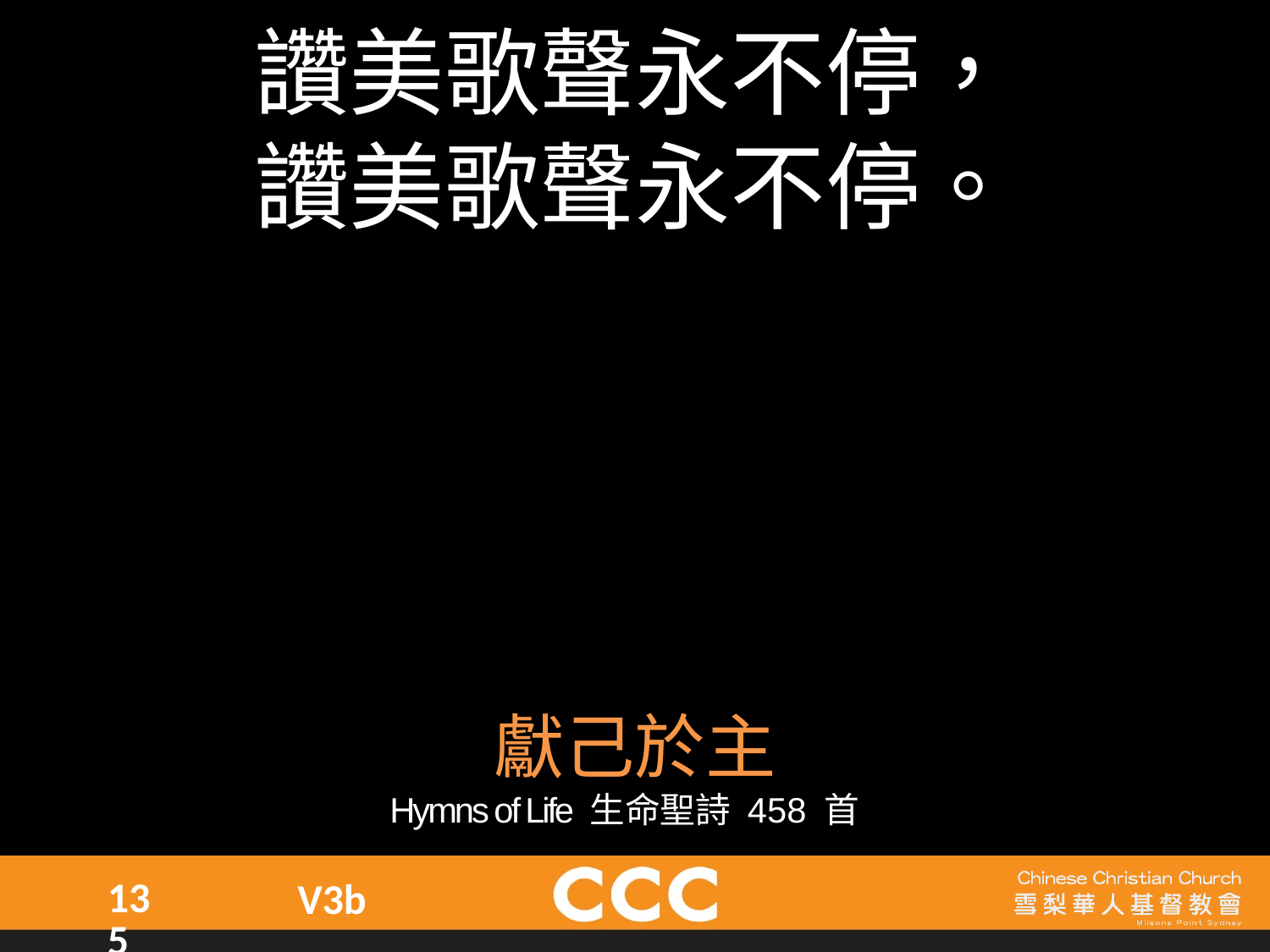

讚美歌聲永不停，
讚美歌聲永不停。
獻己於主
Hymns of Life 生命聖詩 458 首
135
V3b